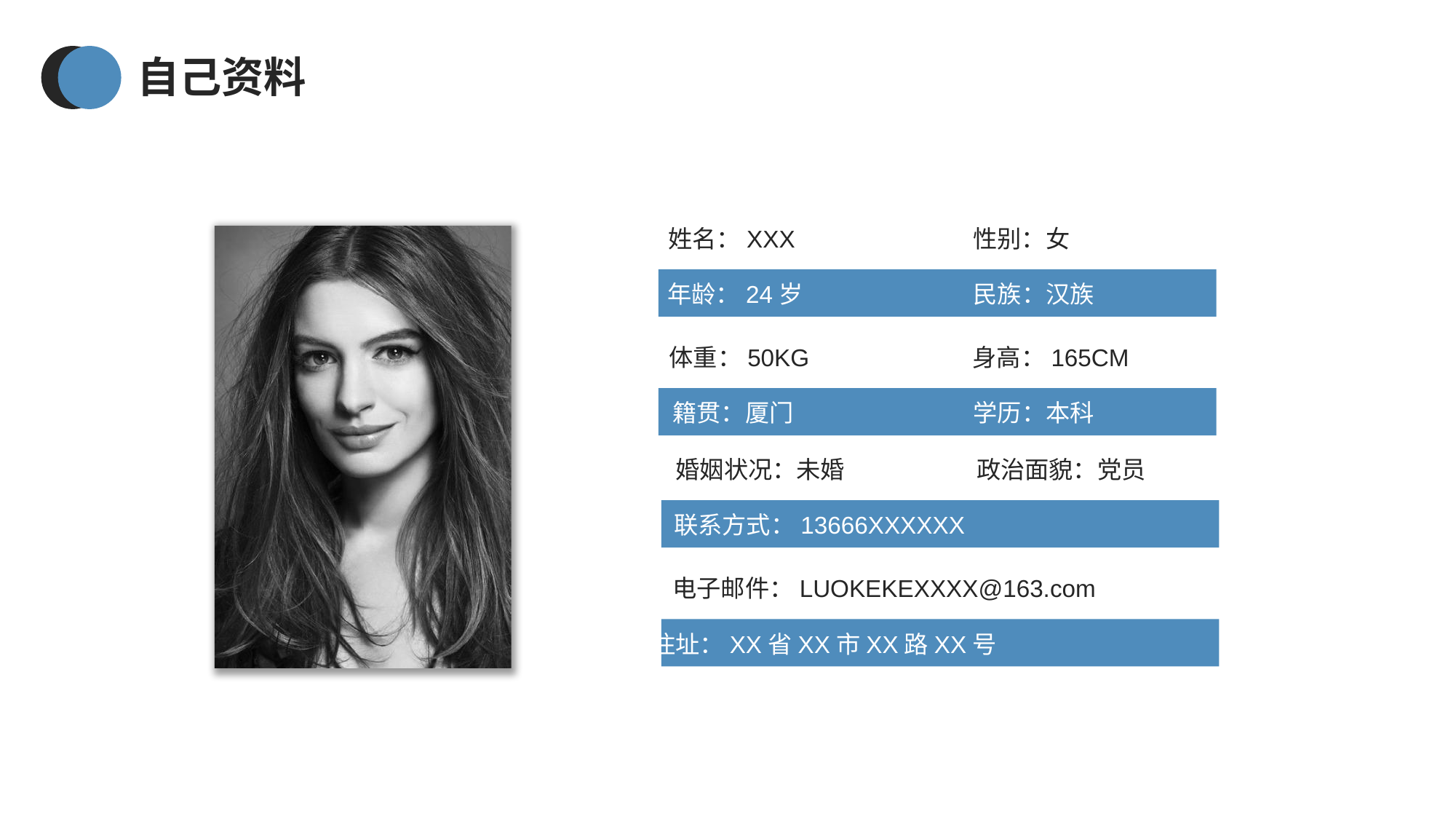

自己资料

姓名：XXX
性别：女

年龄：24岁
民族：汉族
体重：50KG
身高：165CM

籍贯：厦门
学历：本科
婚姻状况：未婚
政治面貌：党员

联系方式：13666XXXXXX
电子邮件：LUOKEKEXXXX@163.com

住址：XX省XX市XX路XX号